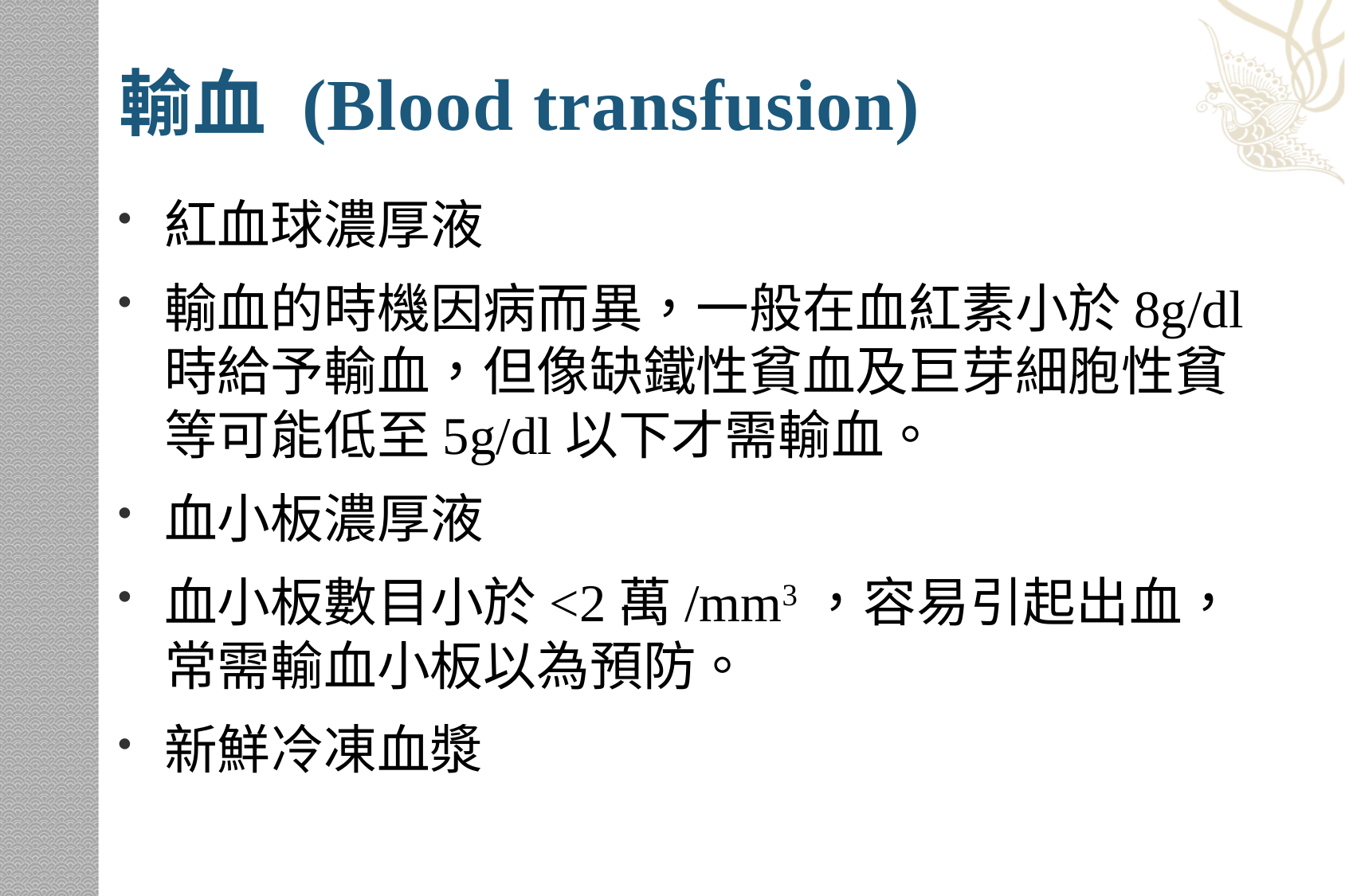

# 輸血 (Blood transfusion)
紅血球濃厚液
輸血的時機因病而異，一般在血紅素小於8g/dl時給予輸血，但像缺鐵性貧血及巨芽細胞性貧等可能低至5g/dl以下才需輸血。
血小板濃厚液
血小板數目小於<2萬/mm3，容易引起出血，常需輸血小板以為預防。
新鮮冷凍血漿